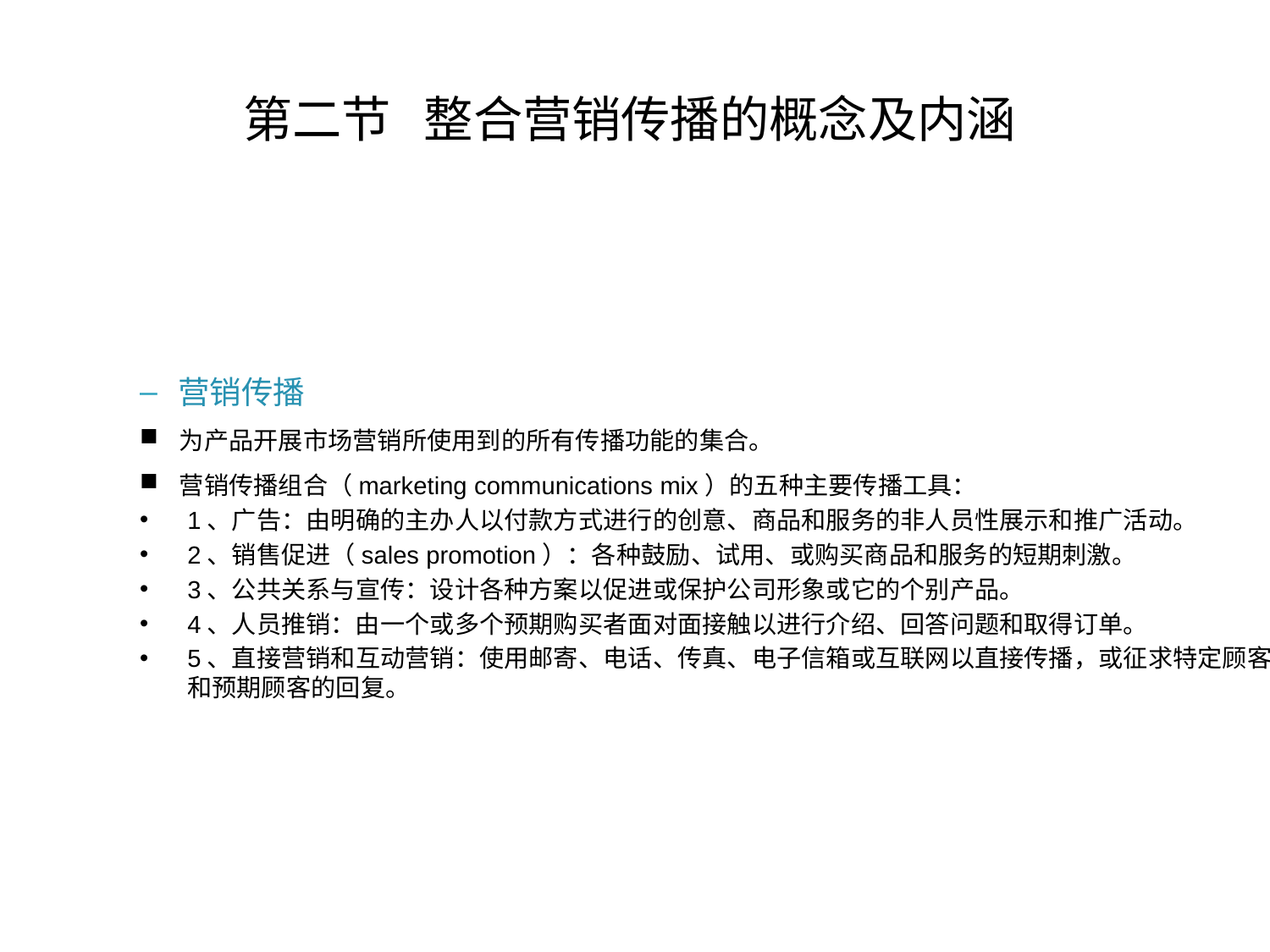

# 第二节   整合营销传播的概念及内涵
营销传播
为产品开展市场营销所使用到的所有传播功能的集合。
营销传播组合（marketing communications mix）的五种主要传播工具：
1、广告：由明确的主办人以付款方式进行的创意、商品和服务的非人员性展示和推广活动。
2、销售促进（sales promotion）：各种鼓励、试用、或购买商品和服务的短期刺激。
3、公共关系与宣传：设计各种方案以促进或保护公司形象或它的个别产品。
4、人员推销：由一个或多个预期购买者面对面接触以进行介绍、回答问题和取得订单。
5、直接营销和互动营销：使用邮寄、电话、传真、电子信箱或互联网以直接传播，或征求特定顾客和预期顾客的回复。